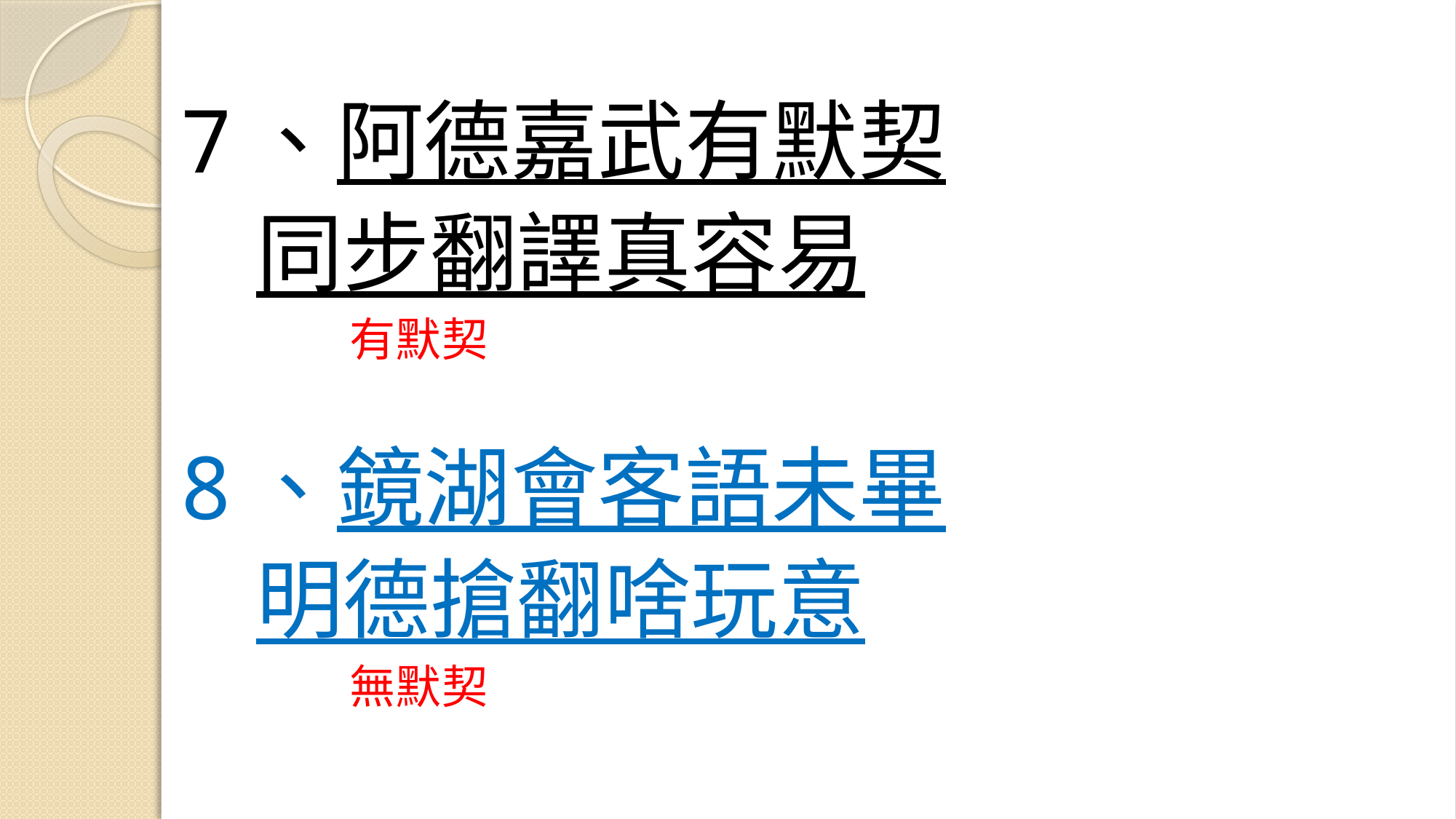

7、阿德嘉武有默契
   同步翻譯真容易
                 有默契

8、鏡湖會客語未畢
   明德搶翻啥玩意
                 無默契